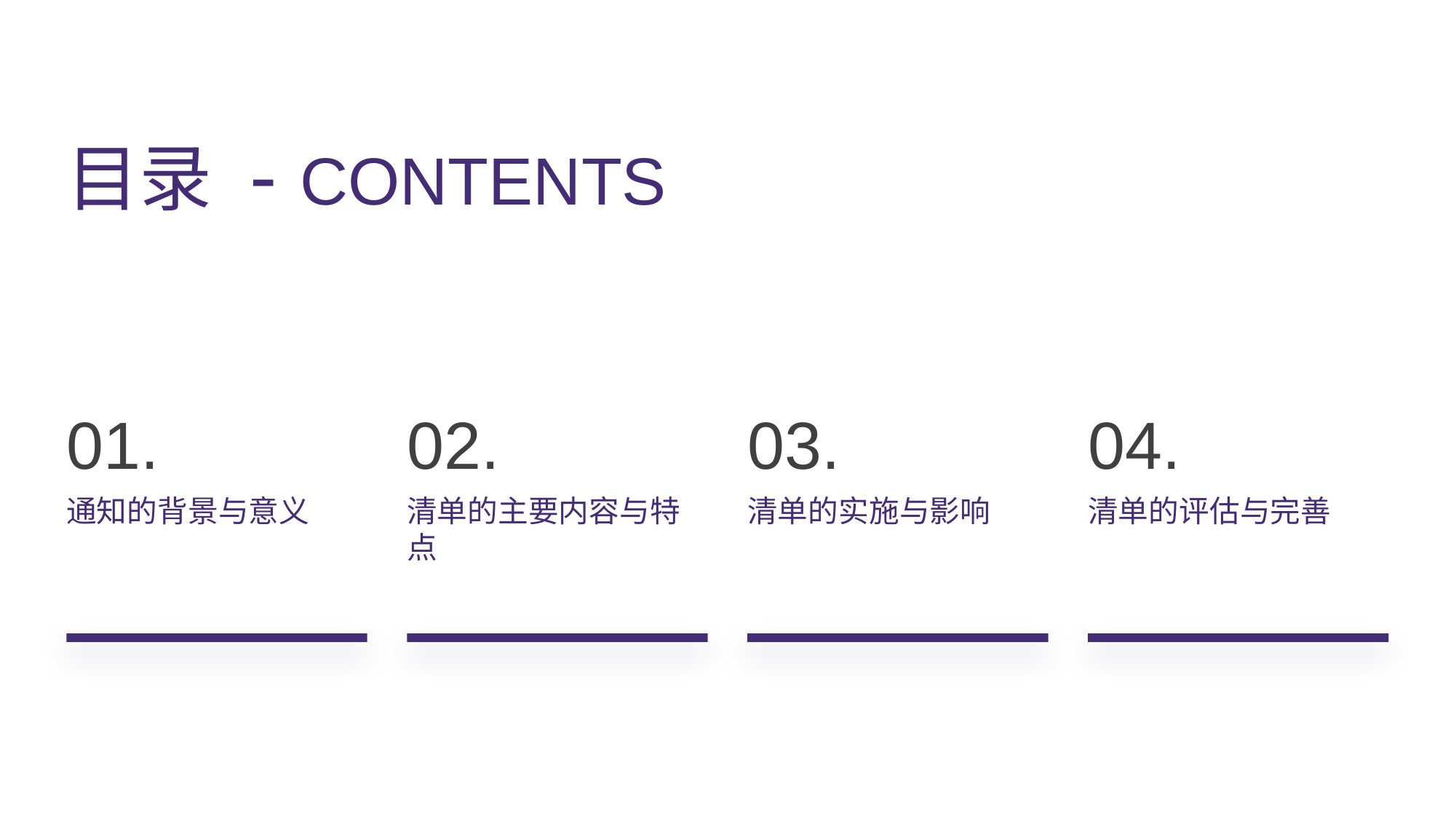

目录 - CONTENTS
01.
02.
03.
04.
通知的背景与意义
清单的主要内容与特点
清单的实施与影响
清单的评估与完善